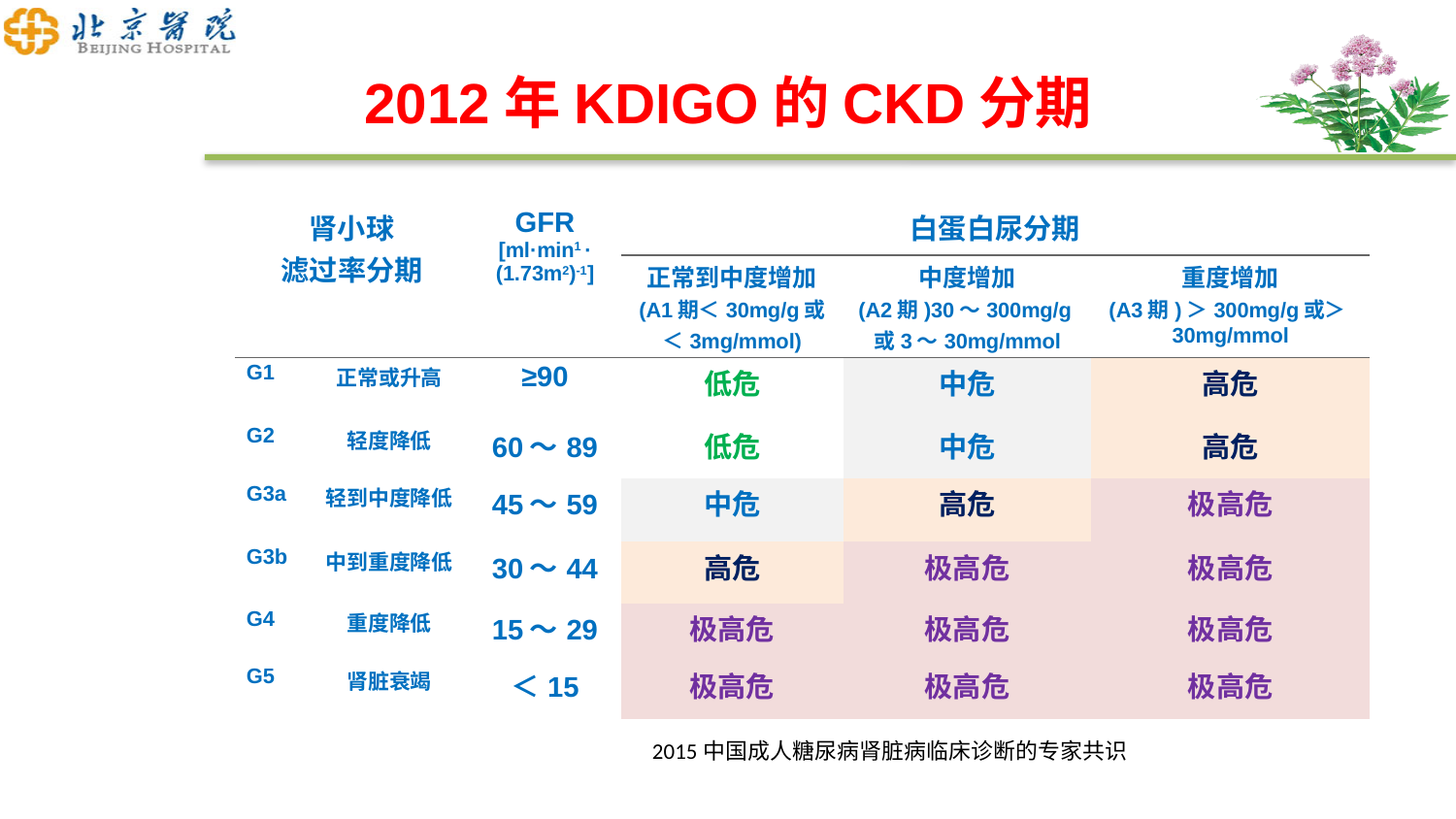

# 2012年KDIGO的CKD分期
| 肾小球 滤过率分期 |  | GFR [ml·min1 · (1.73m2)-1] | 白蛋白尿分期 |  |  |
| --- | --- | --- | --- | --- | --- |
|  |  |  | 正常到中度增加 (A1期＜30mg/g或＜3mg/mmol) | 中度增加 (A2期)30～300mg/g或3～30mg/mmol | 重度增加 (A3期)＞300mg/g或＞30mg/mmol |
| G1 | 正常或升高 | ≥90 | 低危 | 中危 | 高危 |
| G2 | 轻度降低 | 60～89 | 低危 | 中危 | 高危 |
| G3a | 轻到中度降低 | 45～59 | 中危 | 高危 | 极高危 |
| G3b | 中到重度降低 | 30～44 | 高危 | 极高危 | 极高危 |
| G4 | 重度降低 | 15～29 | 极高危 | 极高危 | 极高危 |
| G5 | 肾脏衰竭 | ＜15 | 极高危 | 极高危 | 极高危 |
2015中国成人糖尿病肾脏病临床诊断的专家共识